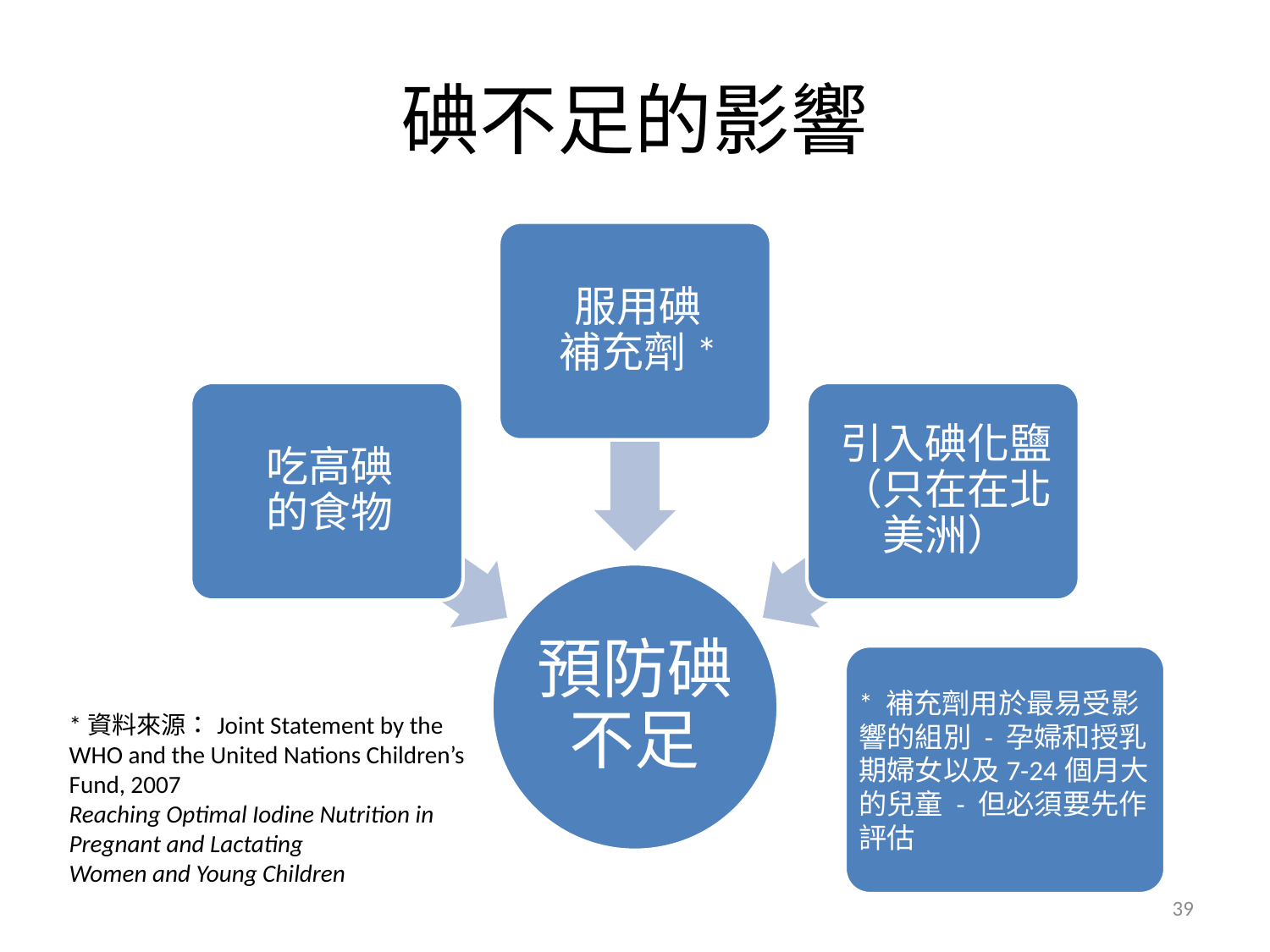

# 碘不足的影響
預防碘不足
吃高碘
的食物
服用碘
補充劑*
引入碘化鹽（只在在北美洲）

* 補充劑用於最易受影響的組別 - 孕婦和授乳期婦女以及7-24個月大的兒童 - 但必須要先作評估
*資料來源：Joint Statement by the WHO and the United Nations Children’s Fund, 2007
Reaching Optimal Iodine Nutrition in Pregnant and Lactating
Women and Young Children
39